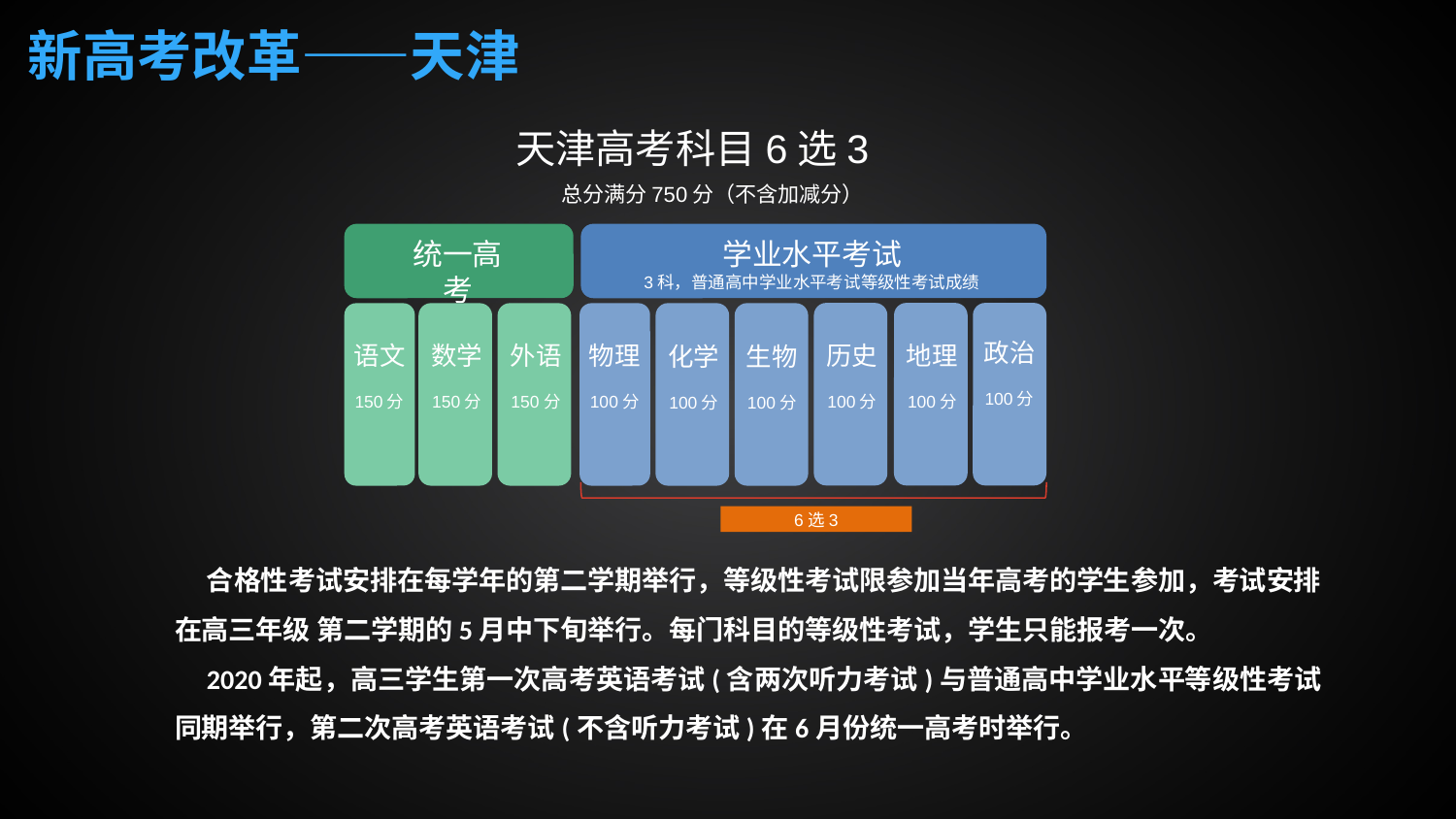

新高考改革——天津
天津高考科目6选3
总分满分750分（不含加减分）

统一高考
3科
学业水平考试
3科，普通高中学业水平考试等级性考试成绩

化学

100分

政治

100分

历史

100分

地理

100分

外语

150分

物理

100分

语文

150分
数学

150分
生物

100分

6选3
合格性考试安排在每学年的第二学期举行，等级性考试限参加当年高考的学生参加，考试安排在高三年级 第二学期的5月中下旬举行。每门科目的等级性考试，学生只能报考一次。
2020年起，高三学生第一次高考英语考试(含两次听力考试)与普通高中学业水平等级性考试同期举行，第二次高考英语考试(不含听力考试)在6月份统一高考时举行。